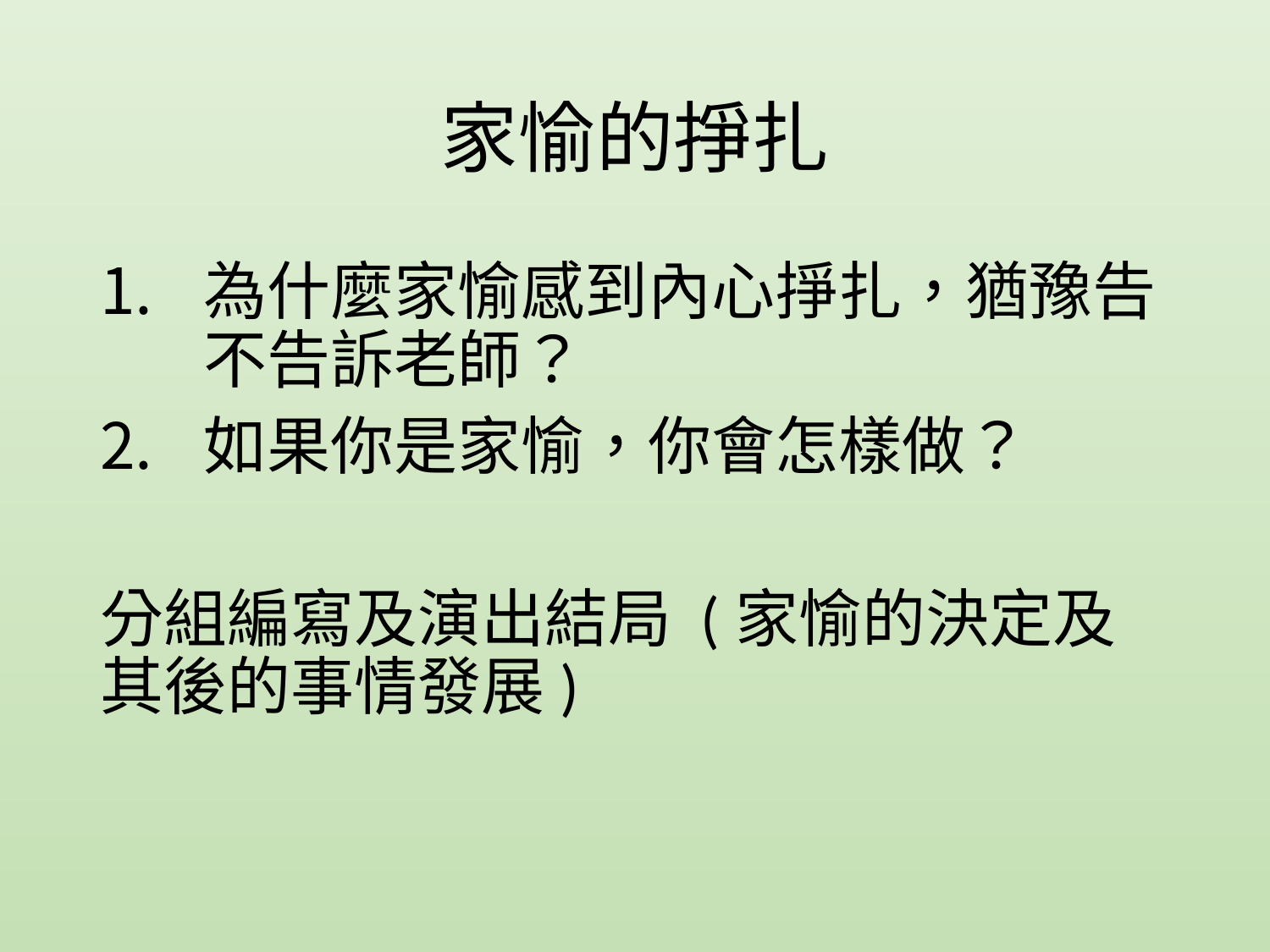

# 家愉的掙扎
為什麼家愉感到內心掙扎，猶豫告不告訴老師？
如果你是家愉，你會怎樣做？

分組編寫及演出結局 (家愉的決定及其後的事情發展)